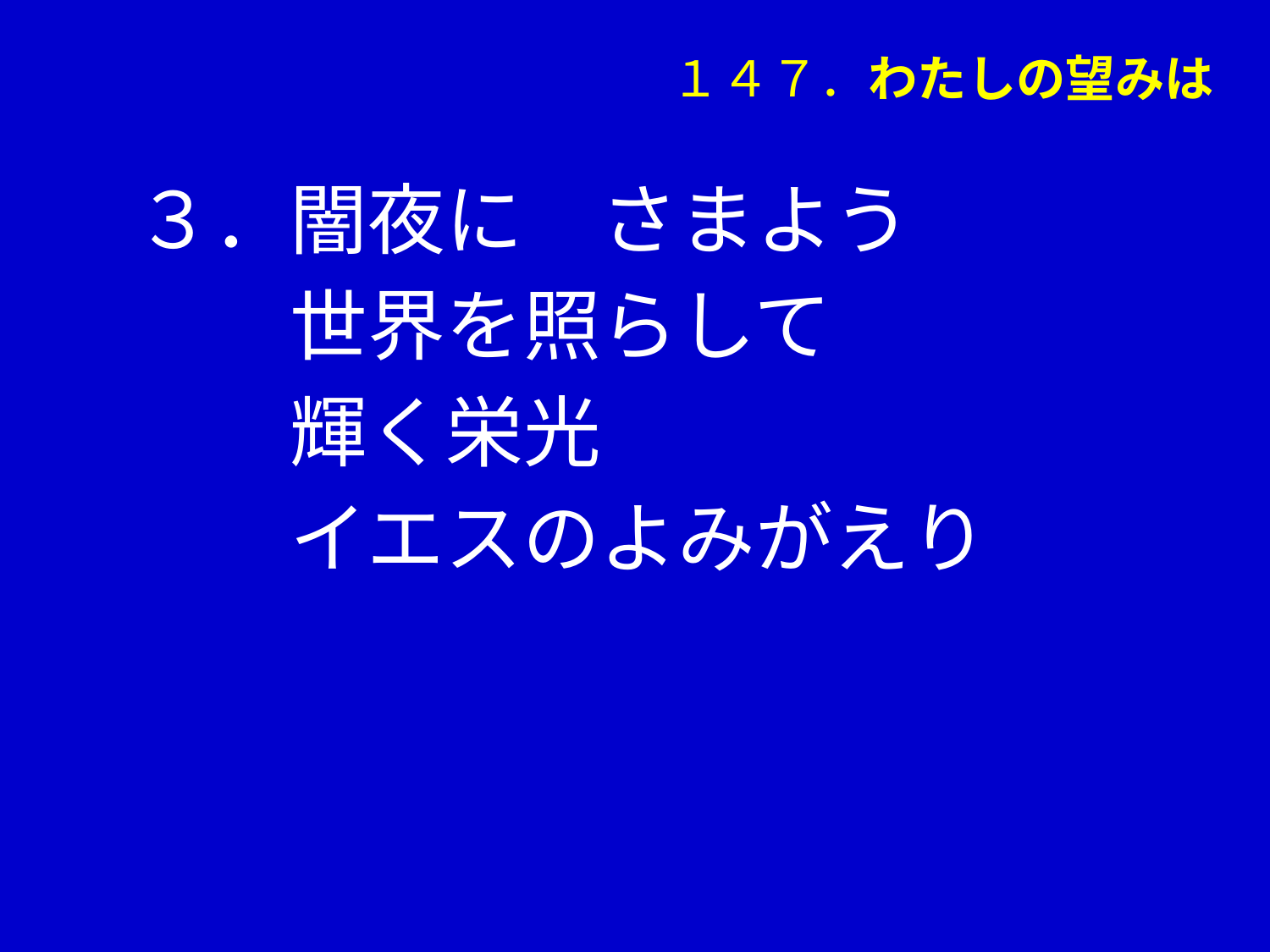

# １４７．わたしの望みは

　３．闇夜に　さまよう
　　　世界を照らして
　　　輝く栄光
　　　イエスのよみがえり